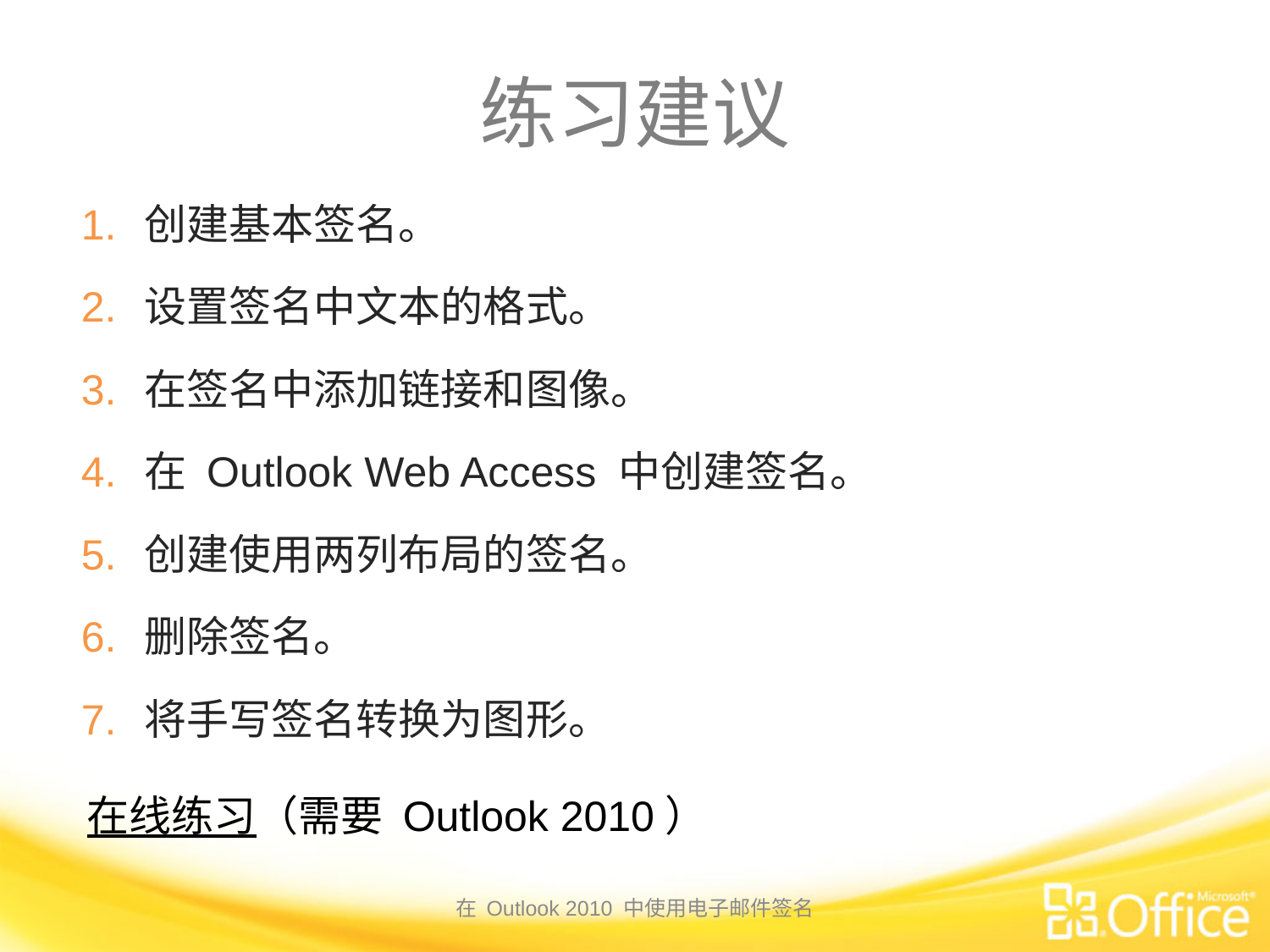

# 练习建议
创建基本签名。
设置签名中文本的格式。
在签名中添加链接和图像。
在 Outlook Web Access 中创建签名。
创建使用两列布局的签名。
删除签名。
将手写签名转换为图形。
在线练习（需要 Outlook 2010）
在 Outlook 2010 中使用电子邮件签名